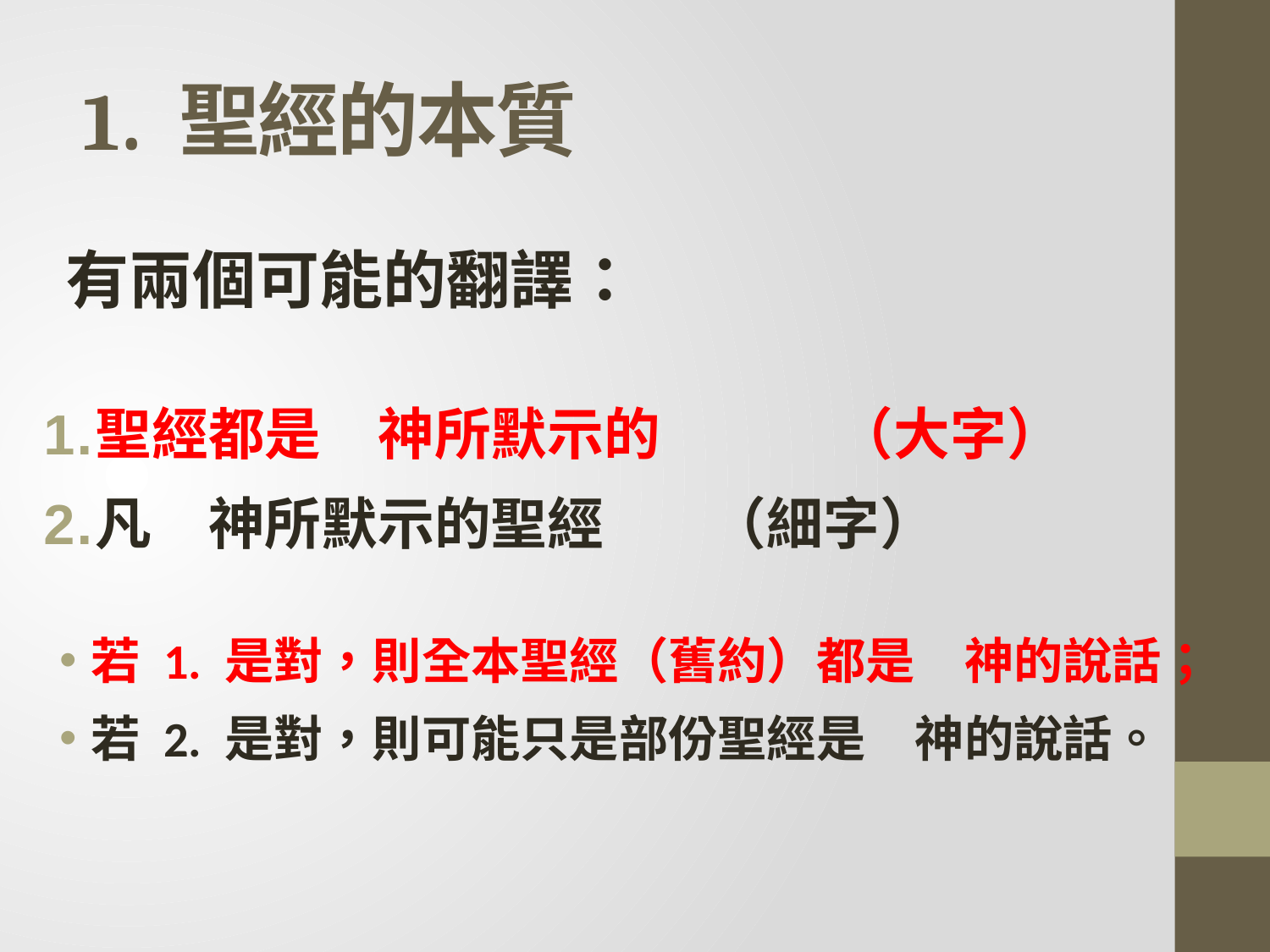

# 1. 聖經的本質
有兩個可能的翻譯：

聖經都是　神所默示的　	（大字）
凡　神所默示的聖經	（細字）

若 1. 是對，則全本聖經（舊約）都是　神的說話；
若 2. 是對，則可能只是部份聖經是　神的說話。